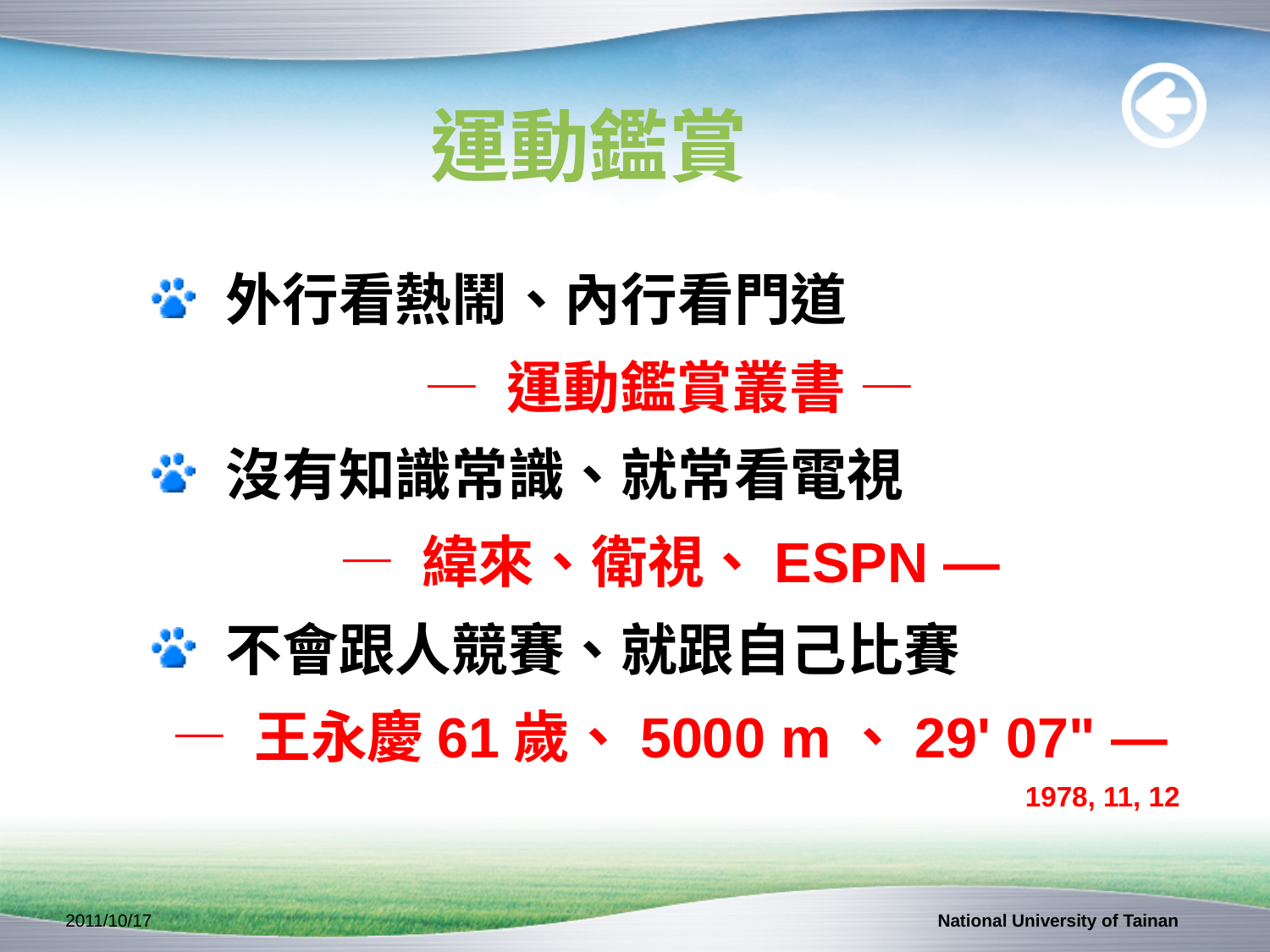

運動鑑賞
外行看熱鬧、內行看門道
— 運動鑑賞叢書 —
沒有知識常識、就常看電視
— 緯來、衛視、ESPN —
不會跟人競賽、就跟自己比賽
— 王永慶61歲、5000 m、29' 07" —
1978, 11, 12
2011/10/17
National University of Tainan